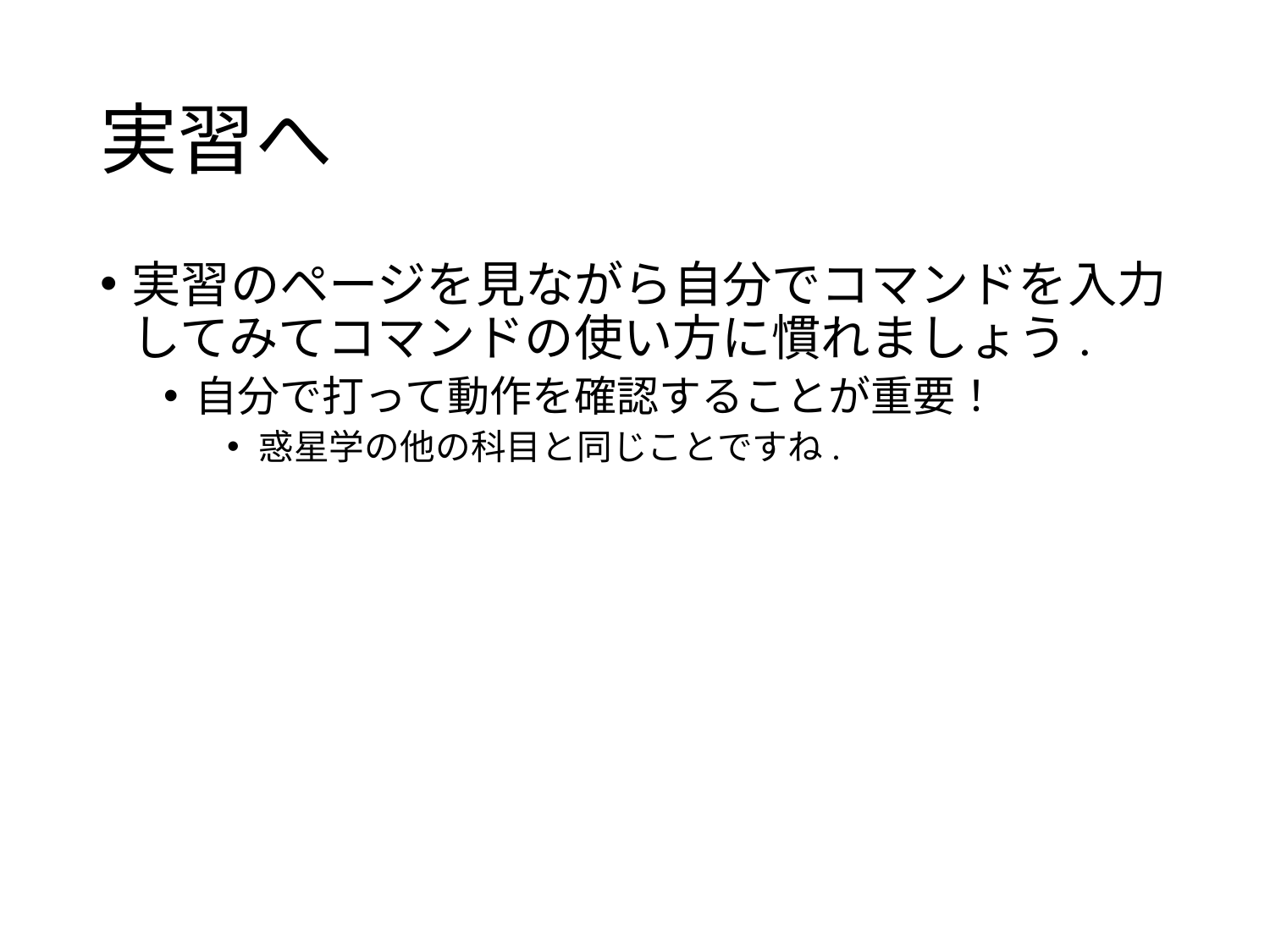

# 実習へ
実習のページを見ながら自分でコマンドを入力してみてコマンドの使い方に慣れましょう.
自分で打って動作を確認することが重要！
惑星学の他の科目と同じことですね.